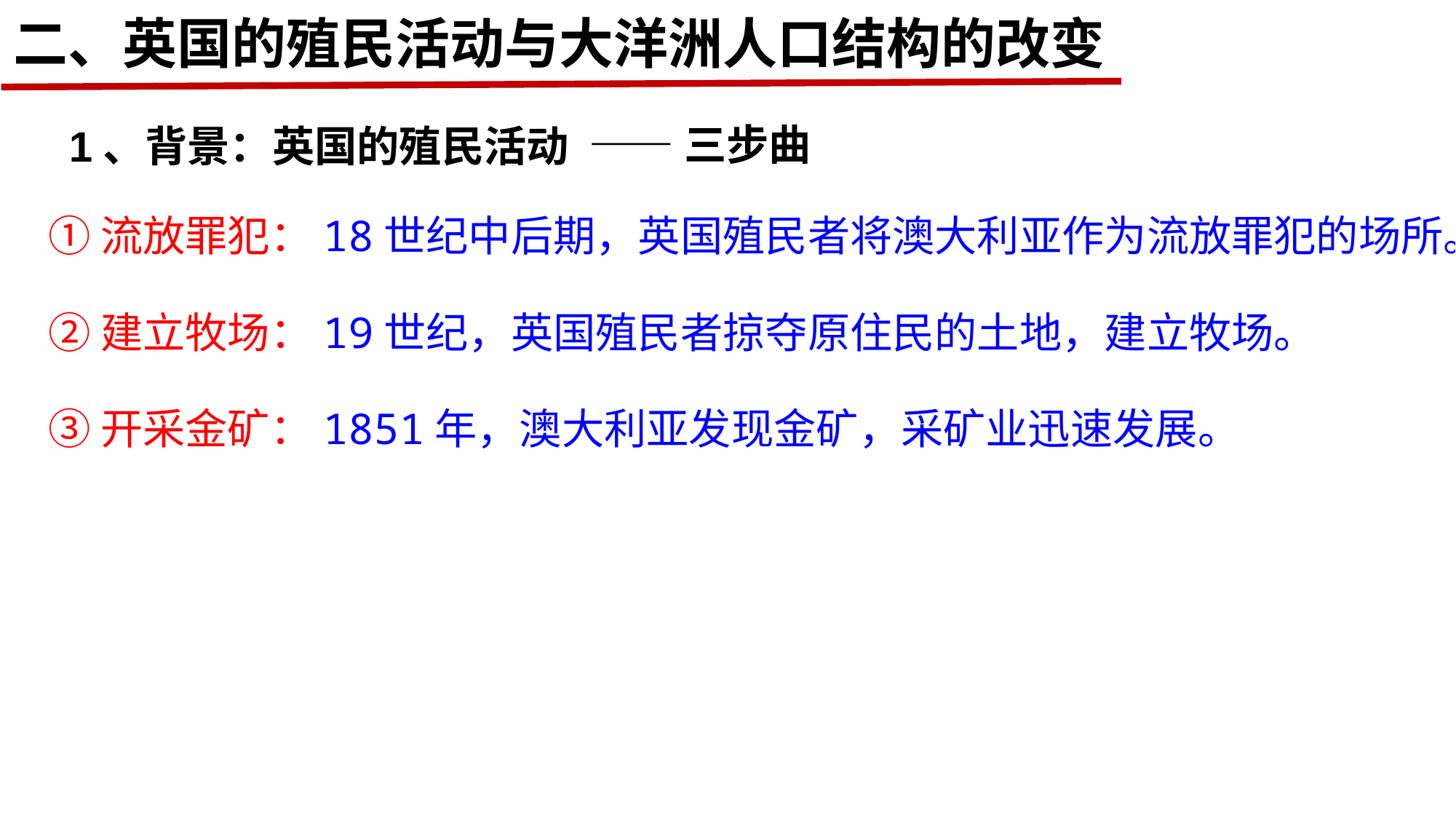

二、英国的殖民活动与大洋洲人口结构的改变
——三步曲
1、背景：英国的殖民活动
①流放罪犯：18世纪中后期，英国殖民者将澳大利亚作为流放罪犯的场所。
②建立牧场：19世纪，英国殖民者掠夺原住民的土地，建立牧场。
③开采金矿：1851年，澳大利亚发现金矿，采矿业迅速发展。